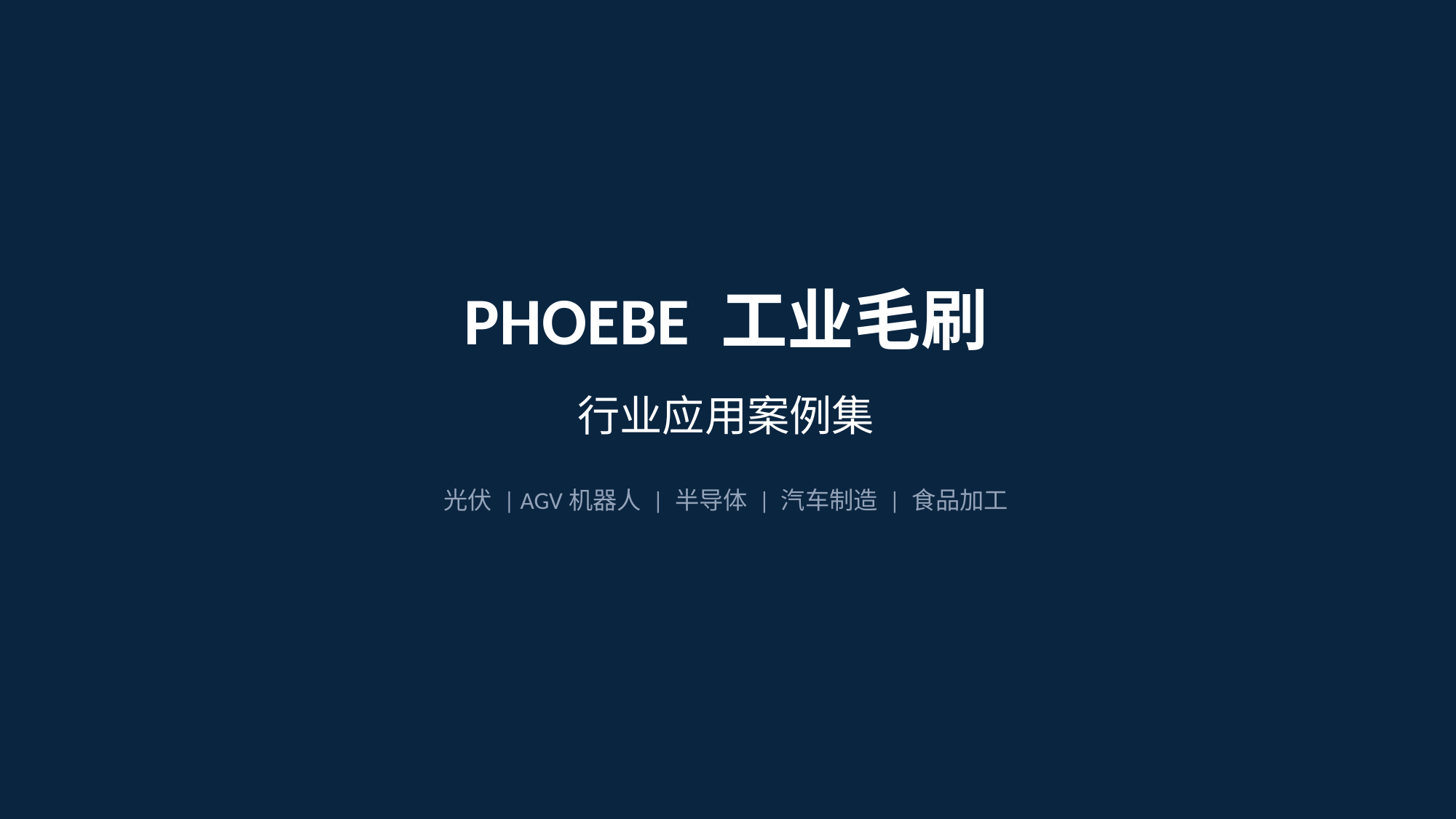

PHOEBE 工业毛刷
行业应用案例集
光伏 | AGV机器人 | 半导体 | 汽车制造 | 食品加工